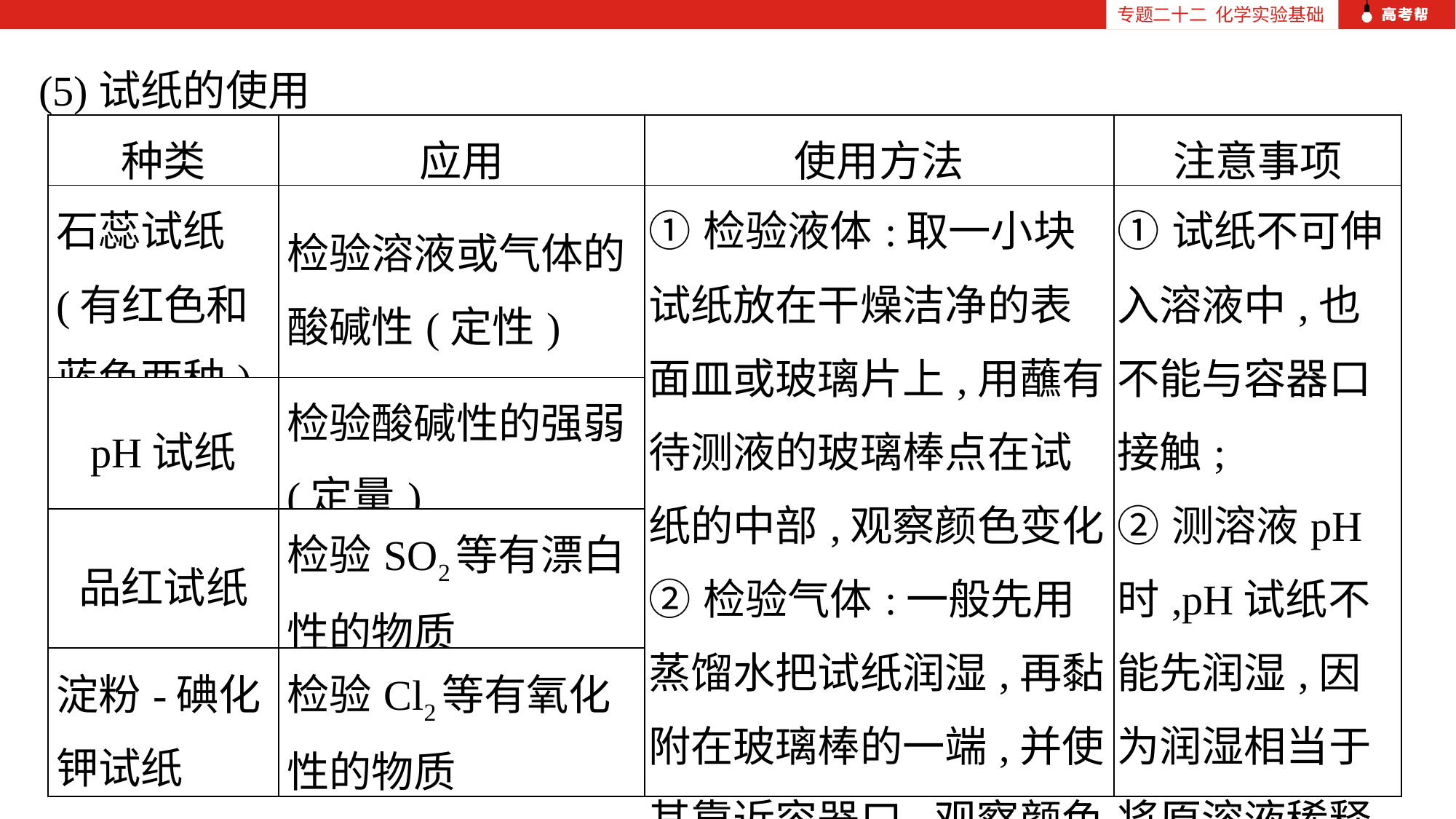

专题二十二  化学实验基础
(5)试纸的使用
| 种类 | 应用 | 使用方法 | 注意事项 |
| --- | --- | --- | --- |
| 石蕊试纸(有红色和蓝色两种) | 检验溶液或气体的酸碱性(定性) | ①检验液体:取一小块试纸放在干燥洁净的表面皿或玻璃片上,用蘸有待测液的玻璃棒点在试纸的中部,观察颜色变化; ②检验气体:一般先用蒸馏水把试纸润湿,再黏附在玻璃棒的一端,并使其靠近容器口,观察颜色变化 | ①试纸不可伸入溶液中,也不能与容器口接触; ②测溶液pH时,pH试纸不能先润湿,因为润湿相当于将原溶液稀释了 |
| pH试纸 | 检验酸碱性的强弱(定量) |  |  |
| 品红试纸 | 检验SO2等有漂白性的物质 |  |  |
| 淀粉-碘化钾试纸 | 检验Cl2等有氧化性的物质 |  |  |